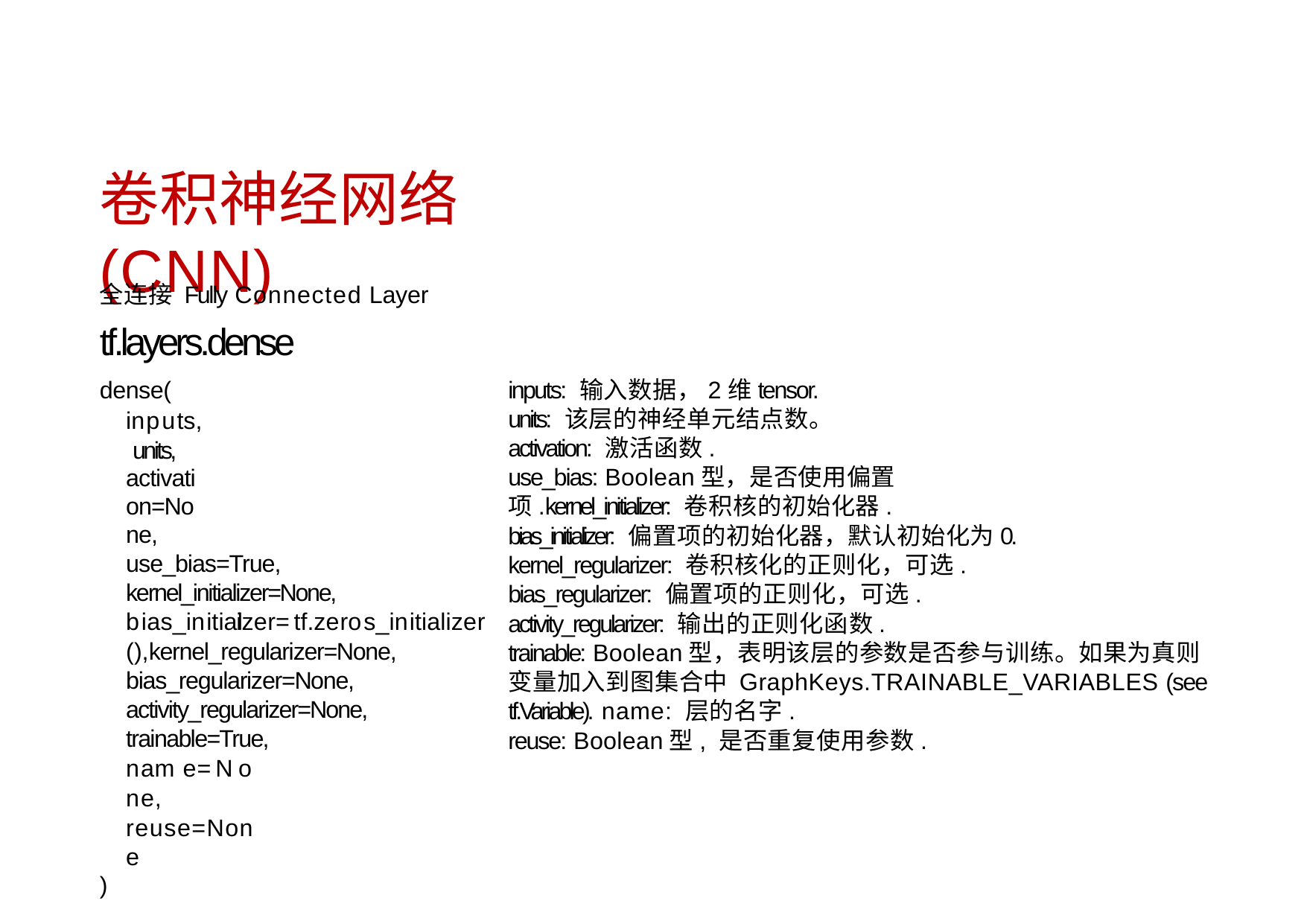

# 卷积神经网络(CNN)
全连接 Fully Connected Layer
tf.layers.dense
dense(
inputs,  units,
activation=None,
use_bias=True,  kernel_initializer=None,  bias_initializer=tf.zeros_initializer(),  kernel_regularizer=None,  bias_regularizer=None,  activity_regularizer=None,  trainable=True,
name=None,  reuse=None
)
inputs: 输入数据，2维tensor.  units: 该层的神经单元结点数。 activation: 激活函数.
use_bias: Boolean型，是否使用偏置项.  kernel_initializer: 卷积核的初始化器.
bias_initializer: 偏置项的初始化器，默认初始化为0.  kernel_regularizer: 卷积核化的正则化，可选.
bias_regularizer: 偏置项的正则化，可选.
activity_regularizer: 输出的正则化函数.
trainable: Boolean型，表明该层的参数是否参与训练。如果为真则 变量加入到图集合中 GraphKeys.TRAINABLE_VARIABLES (see  tf.Variable).  name: 层的名字.
reuse: Boolean型, 是否重复使用参数.